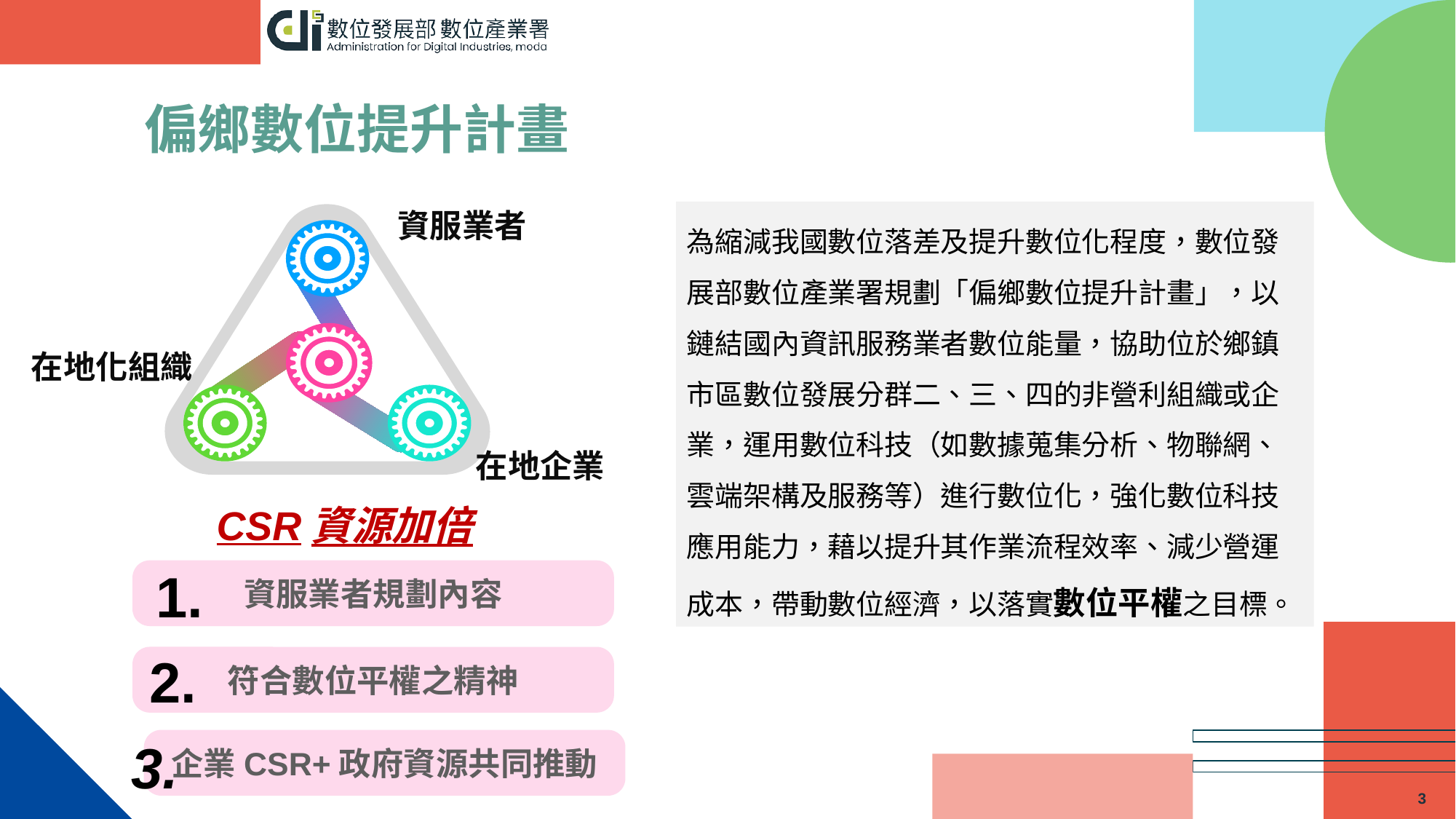

# 偏鄉數位提升計畫
資服業者

在地化組織
在地企業
CSR資源加倍
1.
資服業者規劃內容
2.
符合數位平權之精神
3.
企業CSR+政府資源共同推動
為縮減我國數位落差及提升數位化程度，數位發展部數位產業署規劃「偏鄉數位提升計畫」，以鏈結國內資訊服務業者數位能量，協助位於鄉鎮市區數位發展分群二、三、四的非營利組織或企業，運用數位科技（如數據蒐集分析、物聯網、雲端架構及服務等）進行數位化，強化數位科技應用能力，藉以提升其作業流程效率、減少營運成本，帶動數位經濟，以落實數位平權之目標。